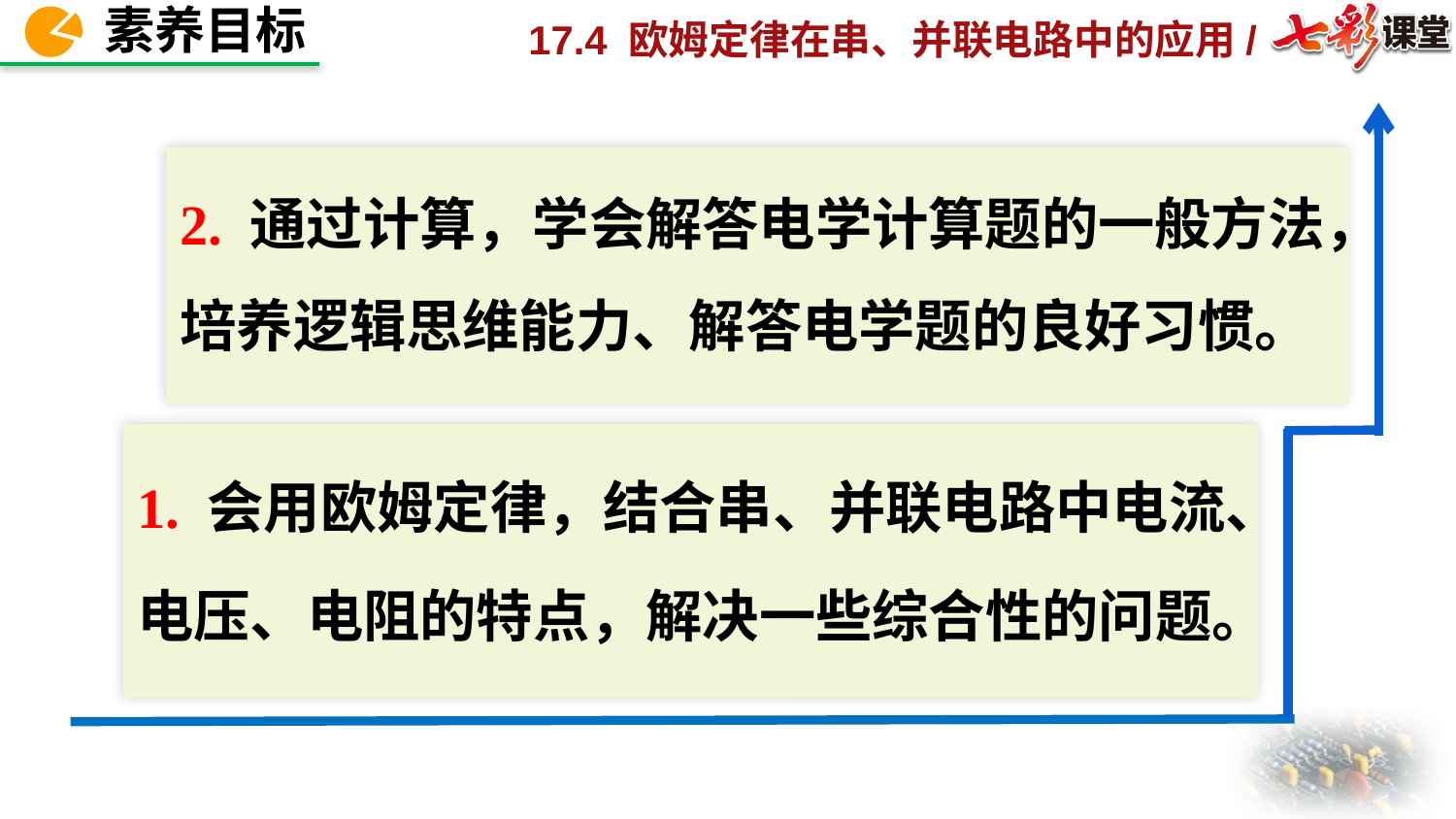

2. 通过计算，学会解答电学计算题的一般方法，培养逻辑思维能力、解答电学题的良好习惯。
1. 会用欧姆定律，结合串、并联电路中电流、电压、电阻的特点，解决一些综合性的问题。